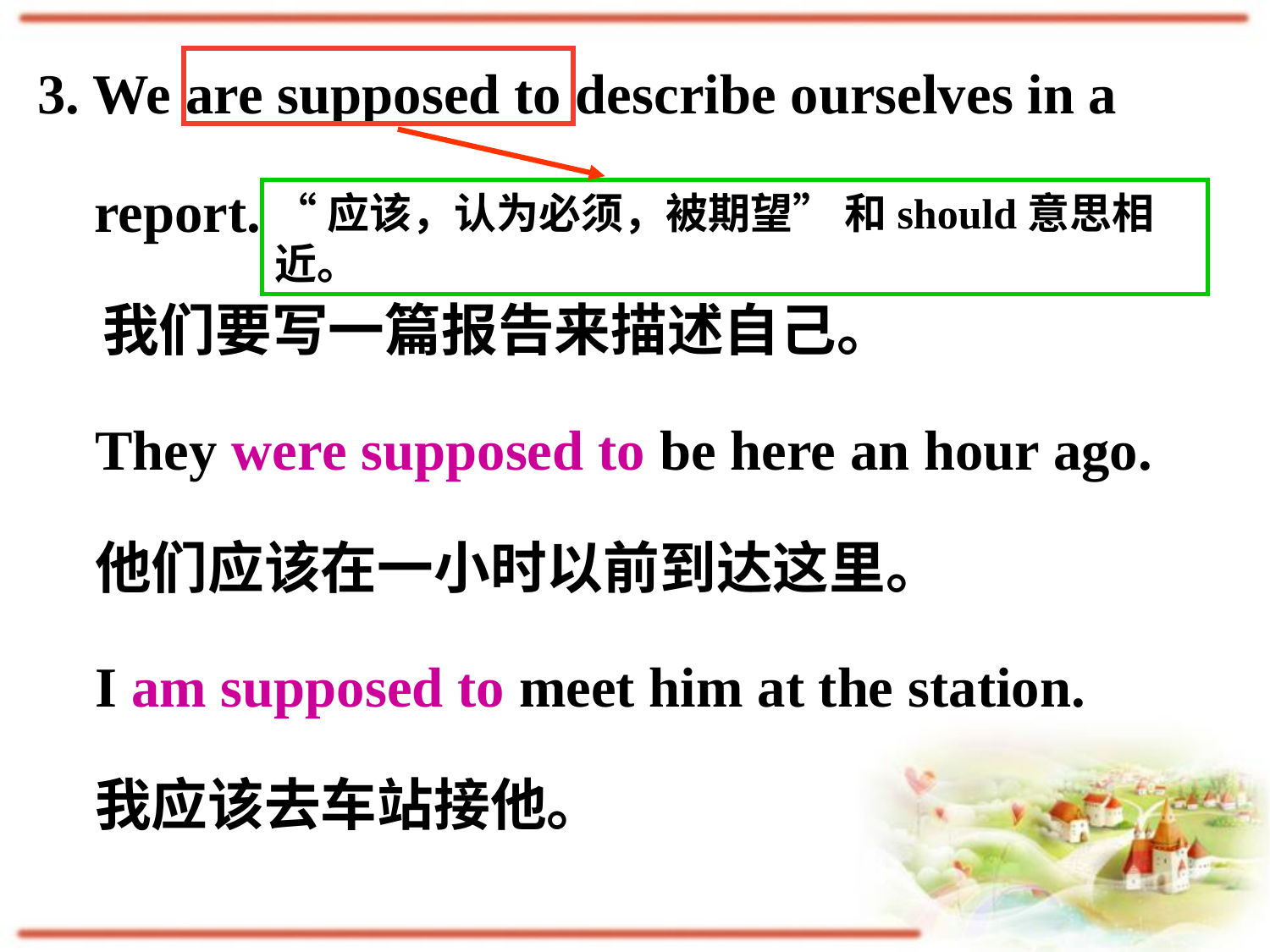

3. We are supposed to describe ourselves in a
    report.
    我们要写一篇报告来描述自己。

“应该，认为必须，被期望” 和should意思相近。
They were supposed to be here an hour ago.
他们应该在一小时以前到达这里。
I am supposed to meet him at the station.
我应该去车站接他。